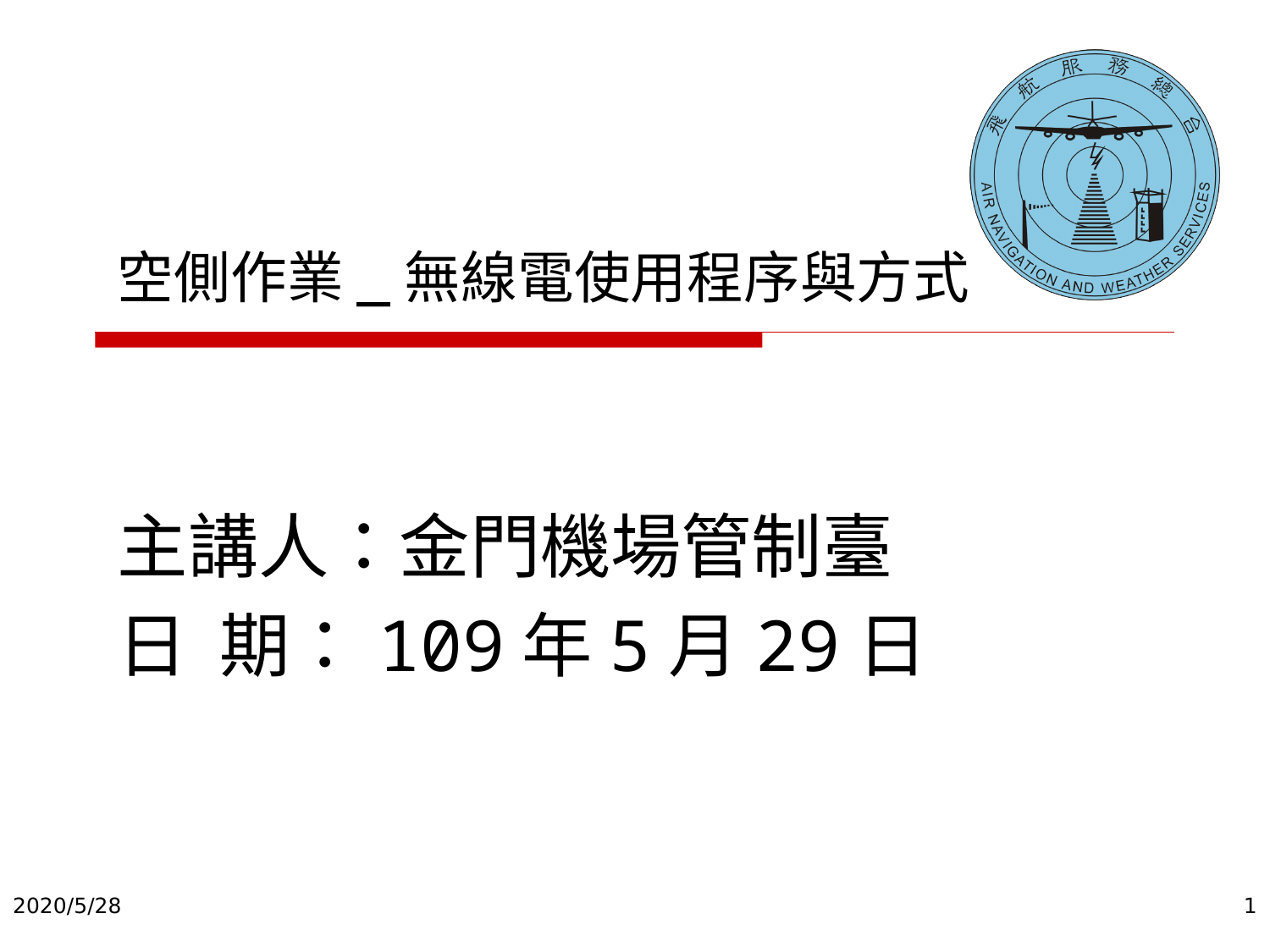

# 空側作業_無線電使用程序與方式
主講人：金門機場管制臺
日  期：109年5月29日
2020/5/28
1